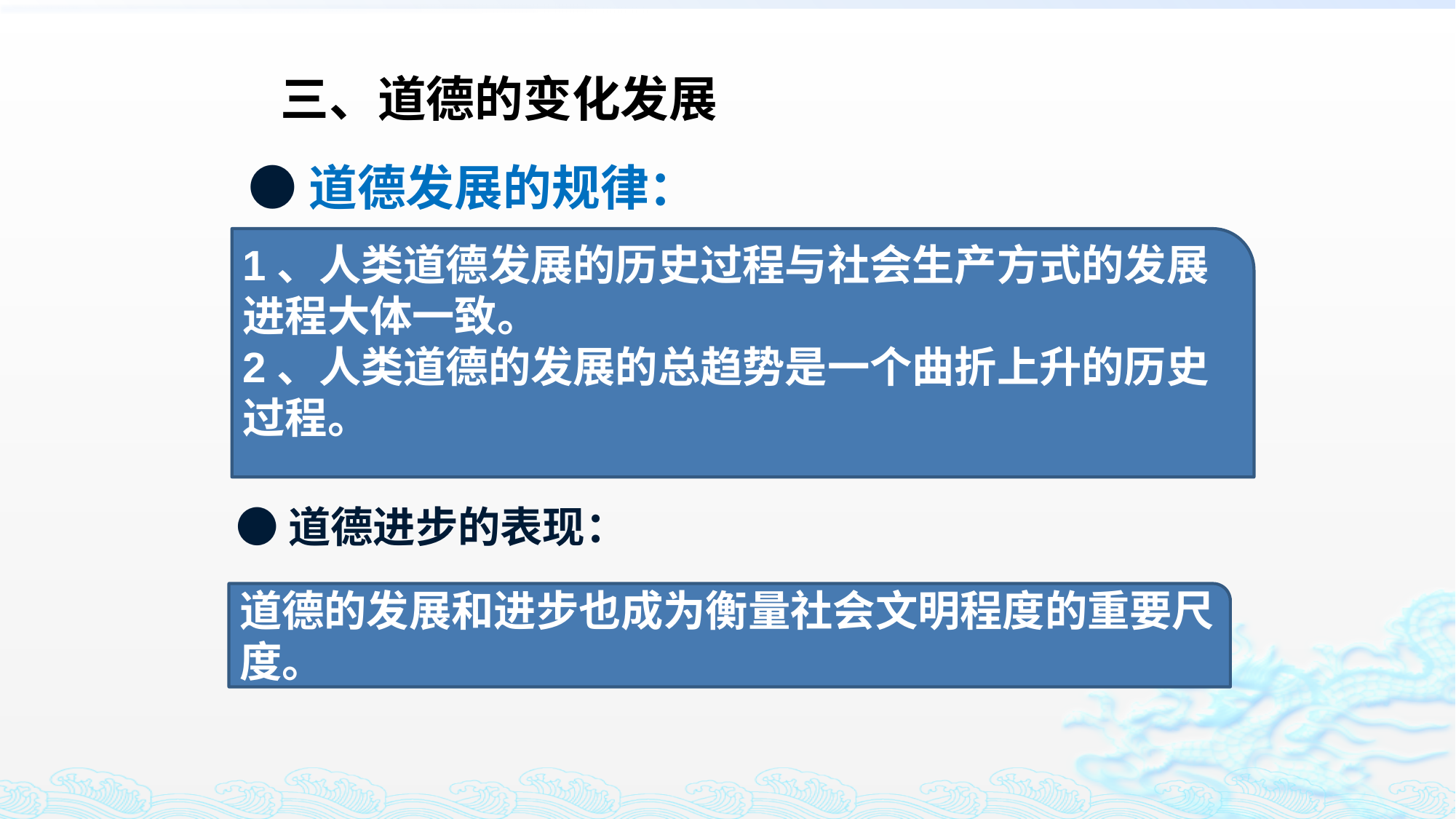

三、道德的变化发展
●道德发展的规律：

1、人类道德发展的历史过程与社会生产方式的发展进程大体一致。
2、人类道德的发展的总趋势是一个曲折上升的历史过程。

●道德进步的表现：
道德的发展和进步也成为衡量社会文明程度的重要尺度。